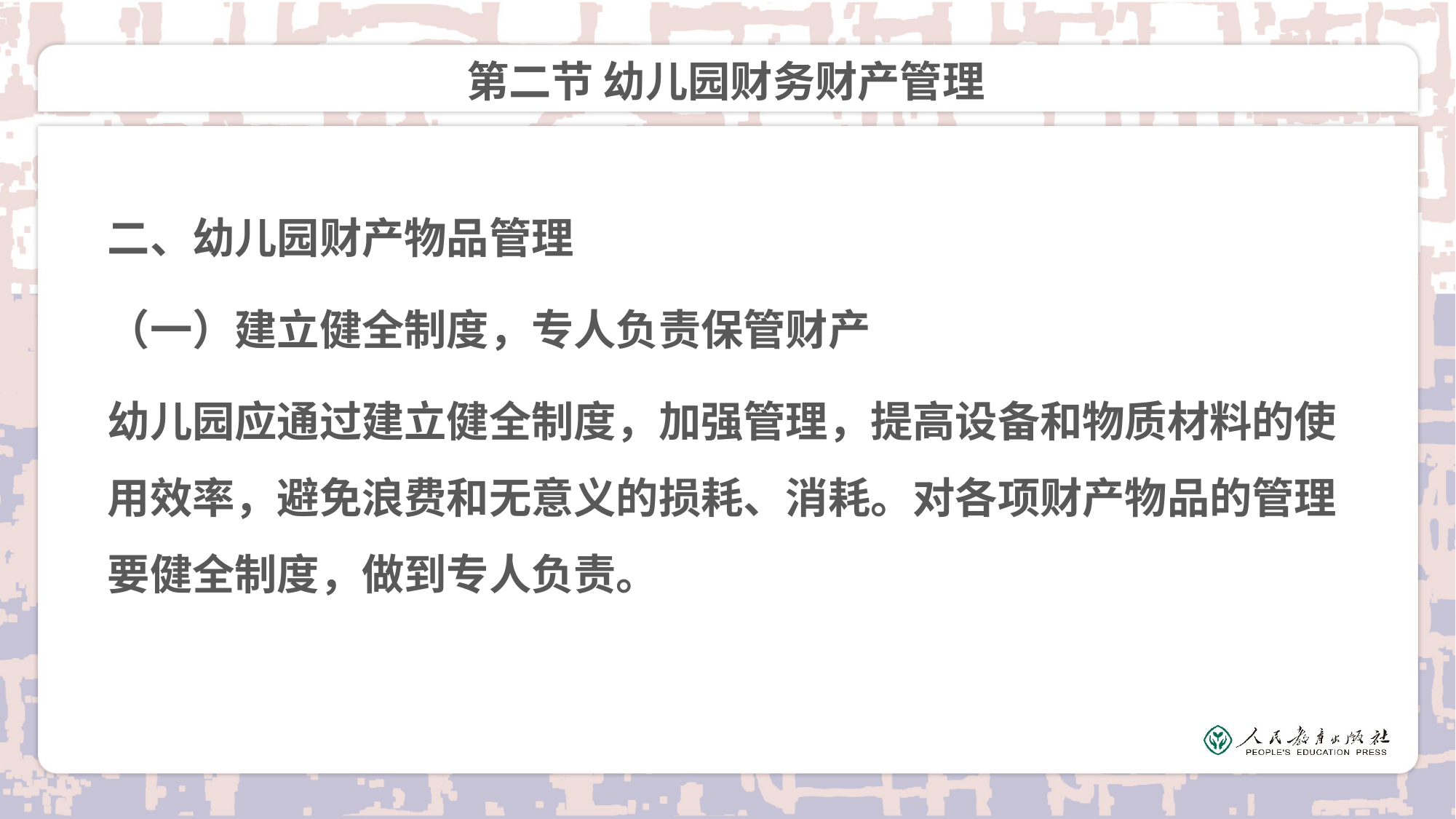

# 第二节 幼儿园财务财产管理
二、幼儿园财产物品管理
（一）建立健全制度，专人负责保管财产
幼儿园应通过建立健全制度，加强管理，提高设备和物质材料的使用效率，避免浪费和无意义的损耗、消耗。对各项财产物品的管理要健全制度，做到专人负责。